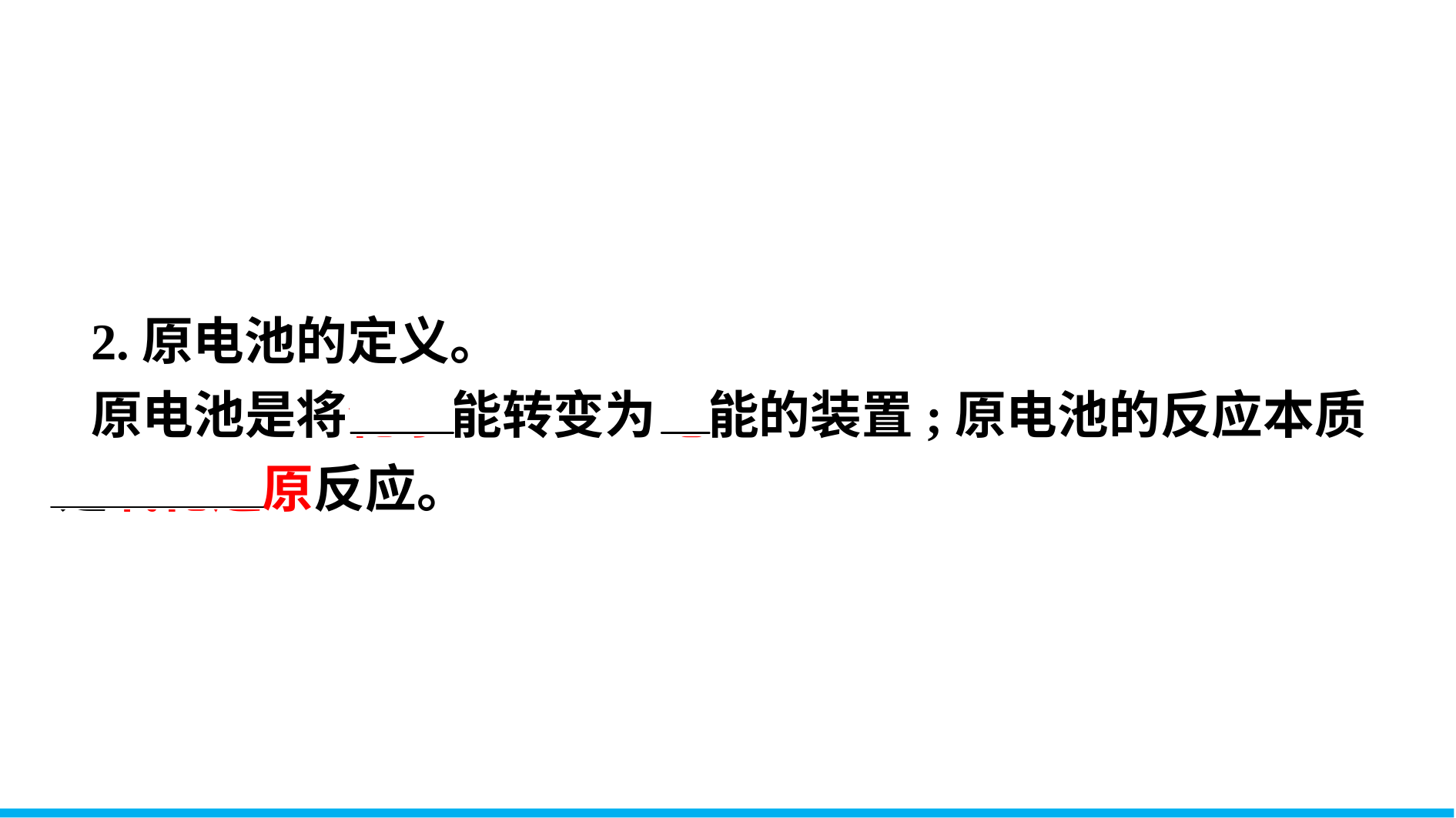

2.原电池的定义。
原电池是将化学能转变为电能的装置;原电池的反应本质是氧化还原反应。